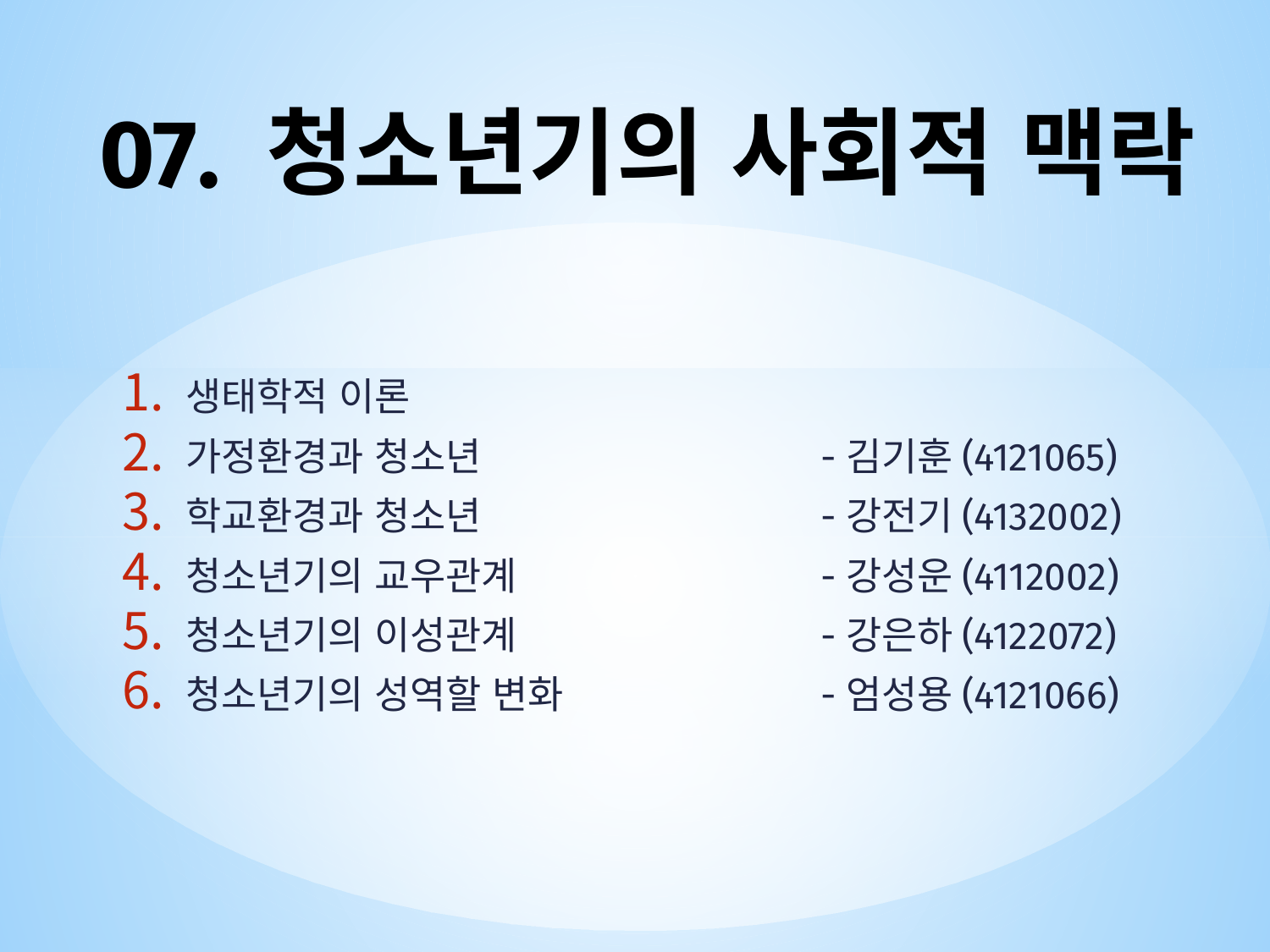

# 07. 청소년기의 사회적 맥락
생태학적 이론
가정환경과 청소년			-김기훈(4121065)
학교환경과 청소년			-강전기(4132002)
청소년기의 교우관계			-강성운(4112002)
청소년기의 이성관계			-강은하(4122072)
청소년기의 성역할 변화			-엄성용(4121066)